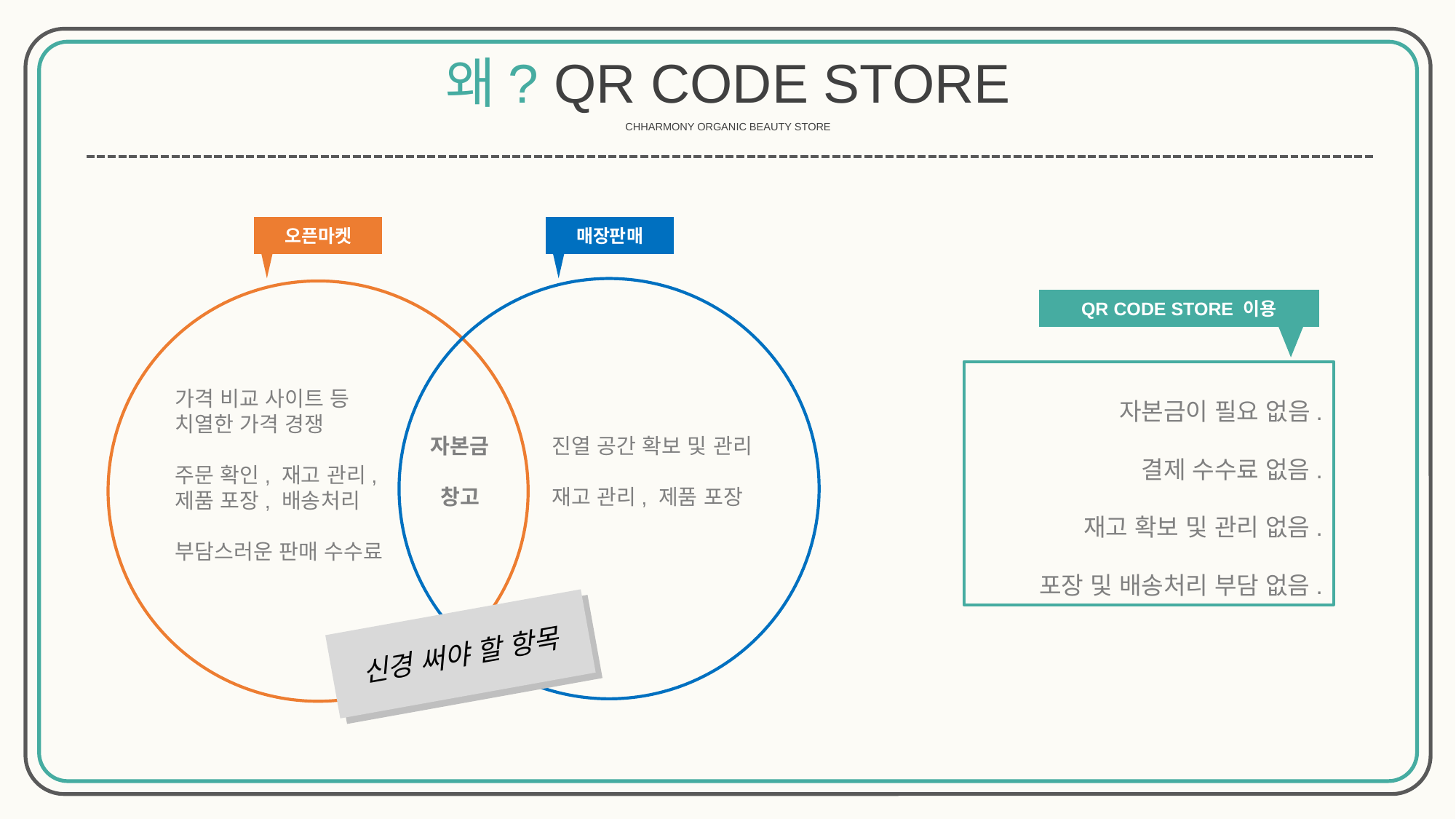

왜? QR CODE STORE
CHHARMONY ORGANIC BEAUTY STORE
매장판매

오픈마켓

QR CODE STORE 이용

자본금이 필요 없음.
결제 수수료 없음.
재고 확보 및 관리 없음.
포장 및 배송처리 부담 없음.
가격 비교 사이트 등
치열한 가격 경쟁

주문 확인, 재고 관리,
제품 포장, 배송처리

부담스러운 판매 수수료

자본금

창고
진열 공간 확보 및 관리

재고 관리, 제품 포장
신경 써야 할 항목